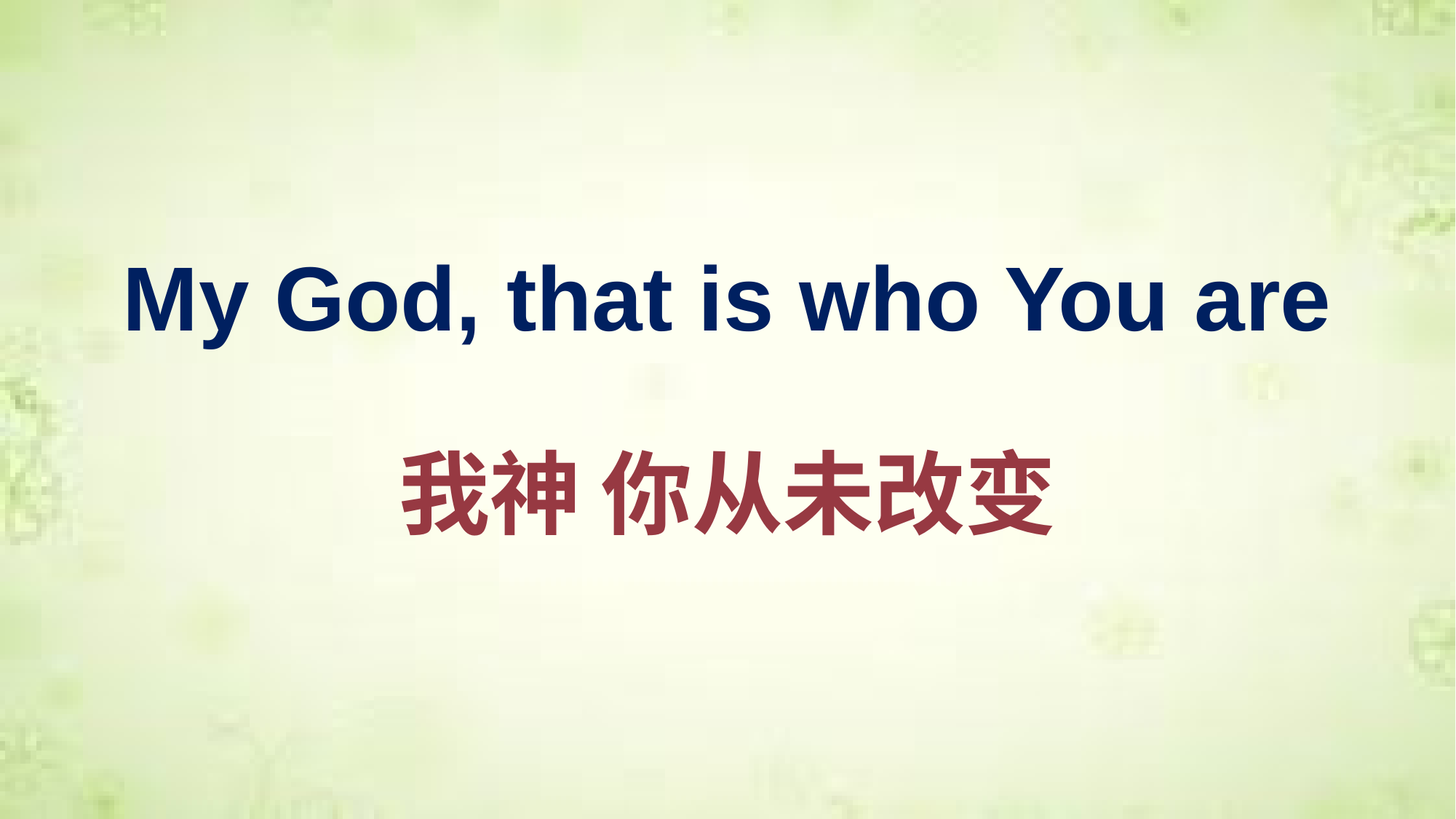

My God, that is who You are
我神 你从未改变